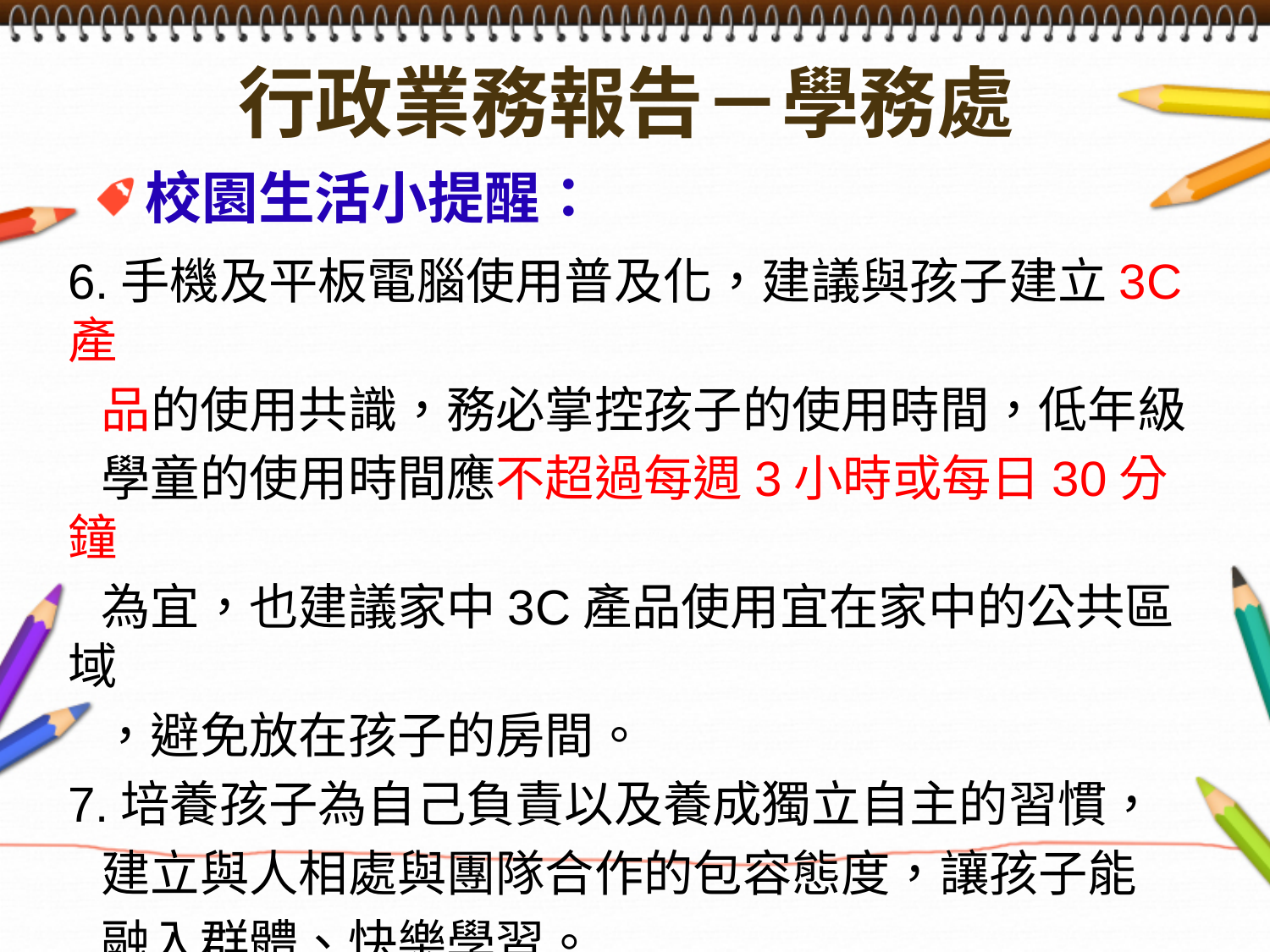

行政業務報告－學務處
校園生活小提醒：

6.手機及平板電腦使用普及化，建議與孩子建立3C產
  品的使用共識，務必掌控孩子的使用時間，低年級
  學童的使用時間應不超過每週3小時或每日30分鐘
  為宜，也建議家中3C產品使用宜在家中的公共區域
  ，避免放在孩子的房間。
7.培養孩子為自己負責以及養成獨立自主的習慣，
  建立與人相處與團隊合作的包容態度，讓孩子能
  融入群體、快樂學習。